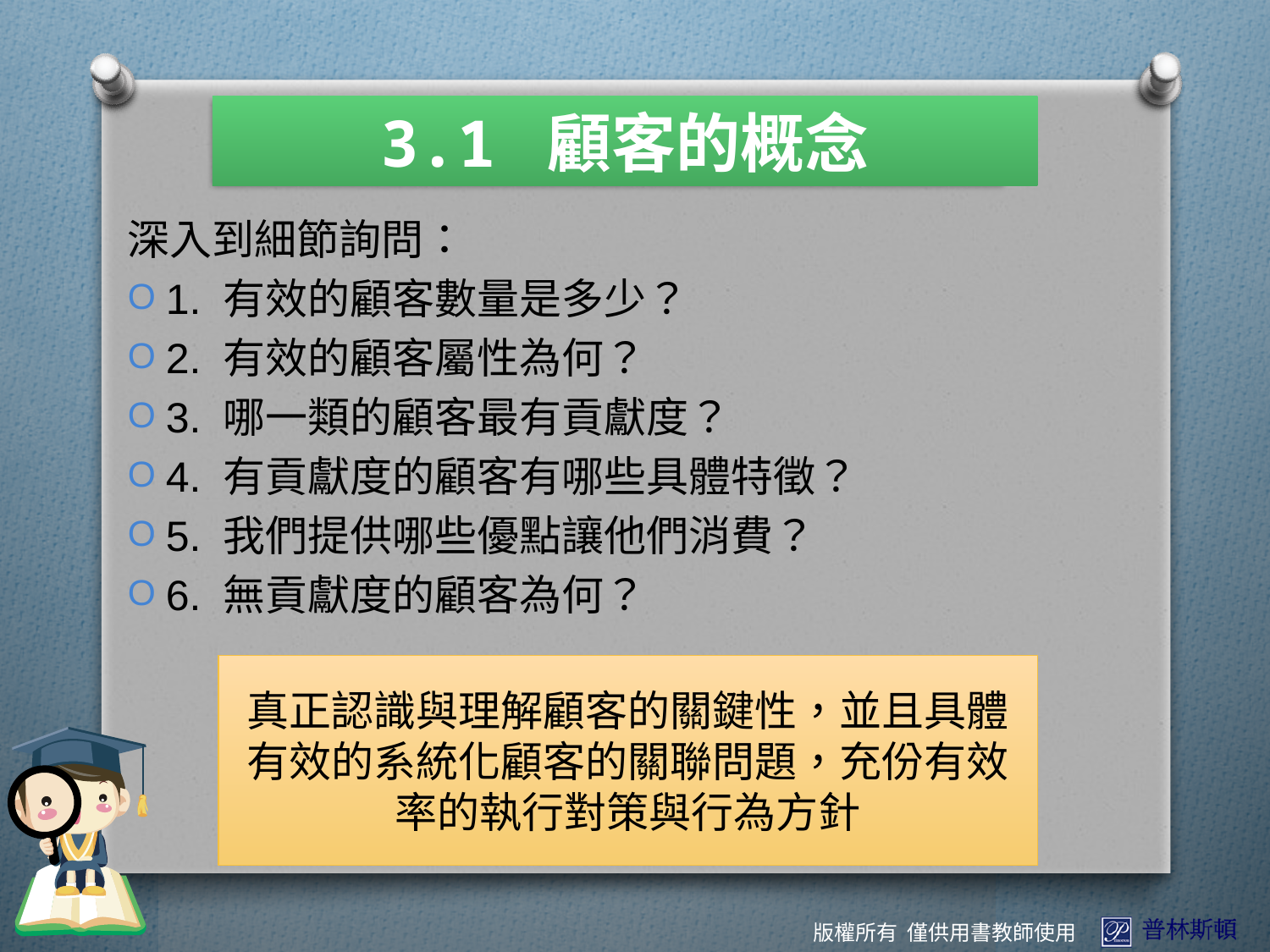

3.1 顧客的概念
深入到細節詢問：
1. 有效的顧客數量是多少？
2. 有效的顧客屬性為何？
3. 哪一類的顧客最有貢獻度？
4. 有貢獻度的顧客有哪些具體特徵？
5. 我們提供哪些優點讓他們消費？
6. 無貢獻度的顧客為何？

真正認識與理解顧客的關鍵性，並且具體有效的系統化顧客的關聯問題，充份有效率的執行對策與行為方針